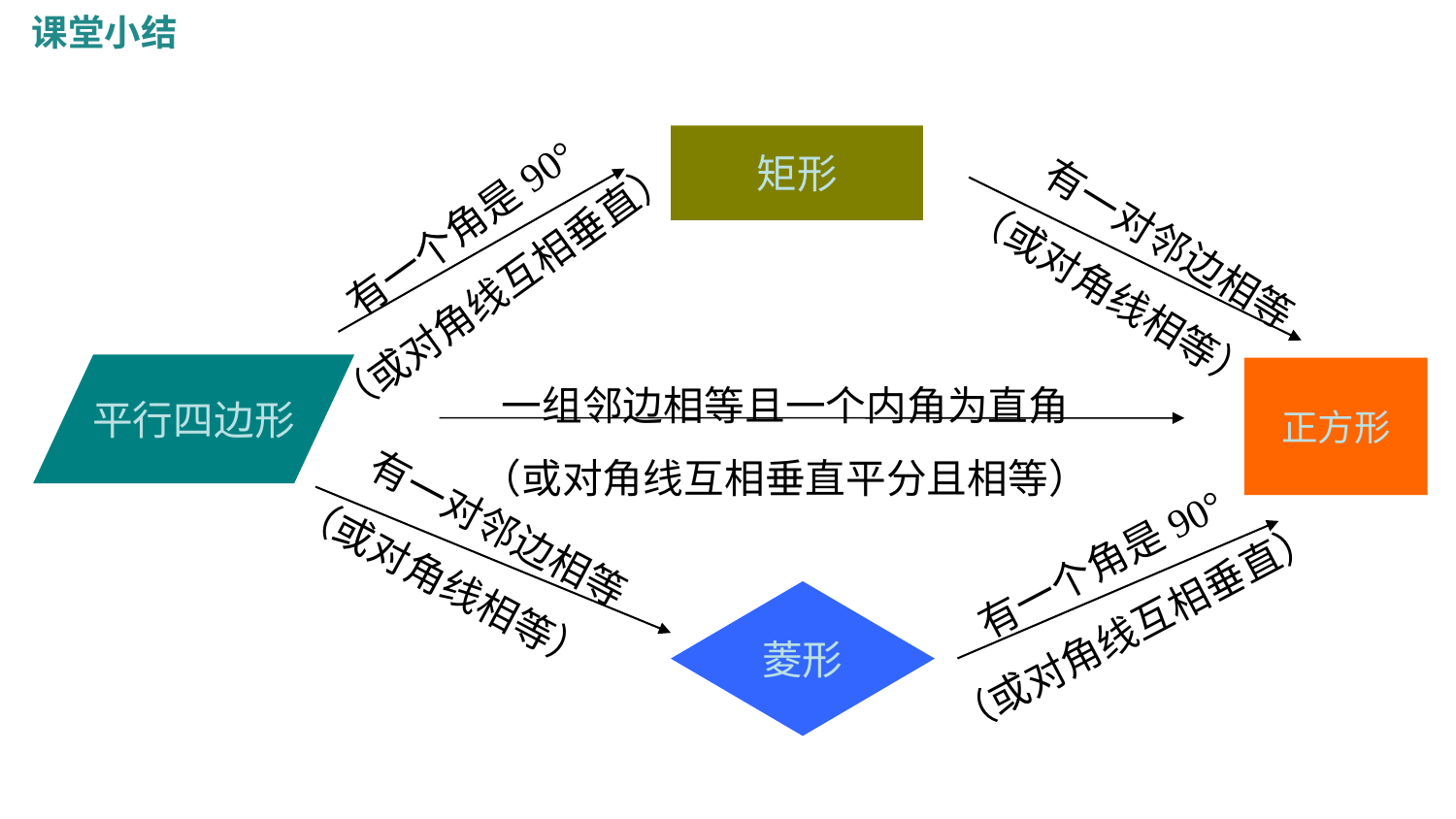

课堂小结
矩形
有一个角是90°
（或对角线互相垂直）

有一对邻边相等
（或对角线相等）
一组邻边相等且一个内角为直角
（或对角线互相垂直平分且相等）
平行四边形
正方形

有一对邻边相等
（或对角线相等）

有一个角是90°
（或对角线互相垂直）

菱形